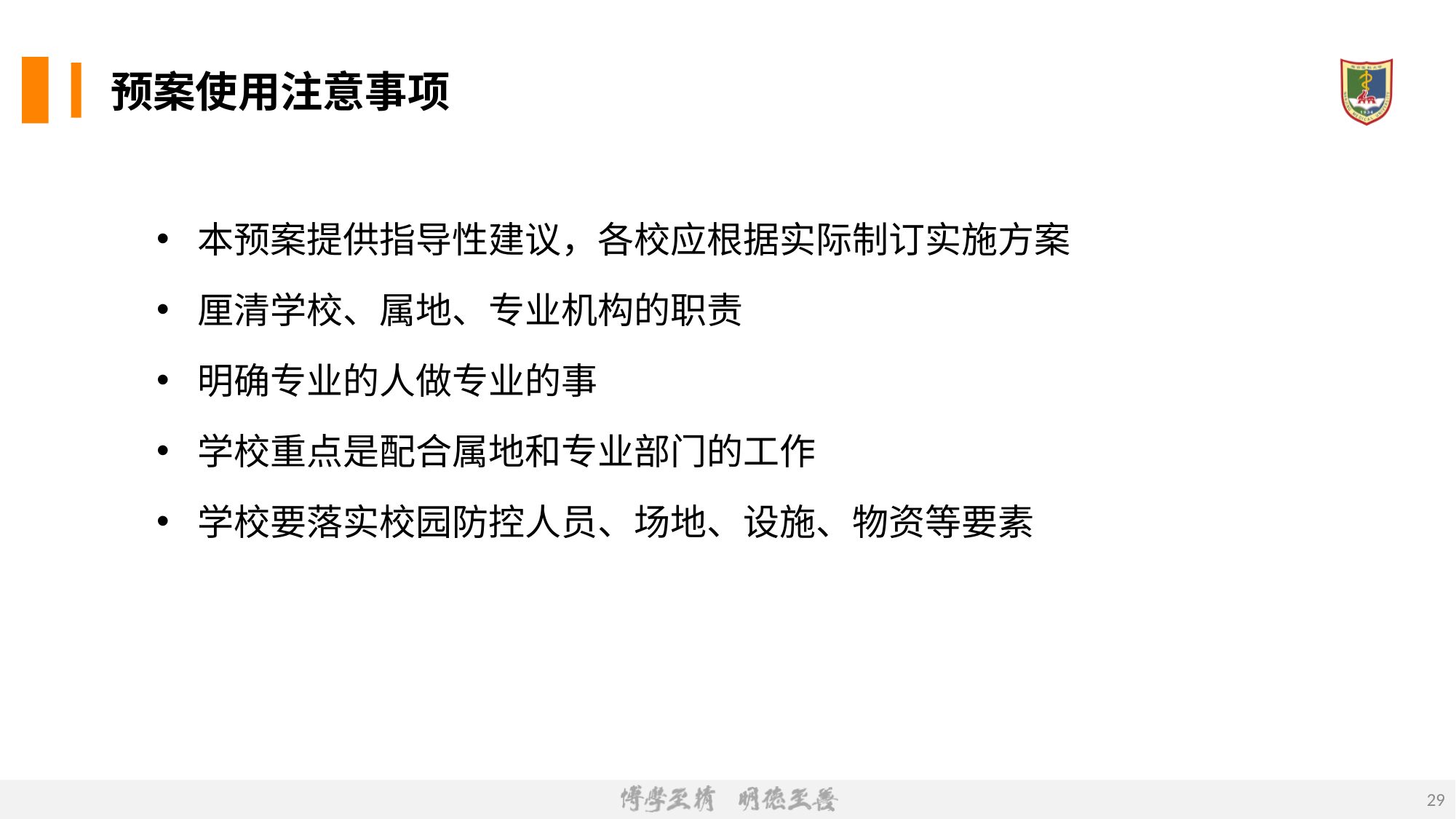

# 预案使用注意事项
本预案提供指导性建议，各校应根据实际制订实施方案
厘清学校、属地、专业机构的职责
明确专业的人做专业的事
学校重点是配合属地和专业部门的工作
学校要落实校园防控人员、场地、设施、物资等要素

29